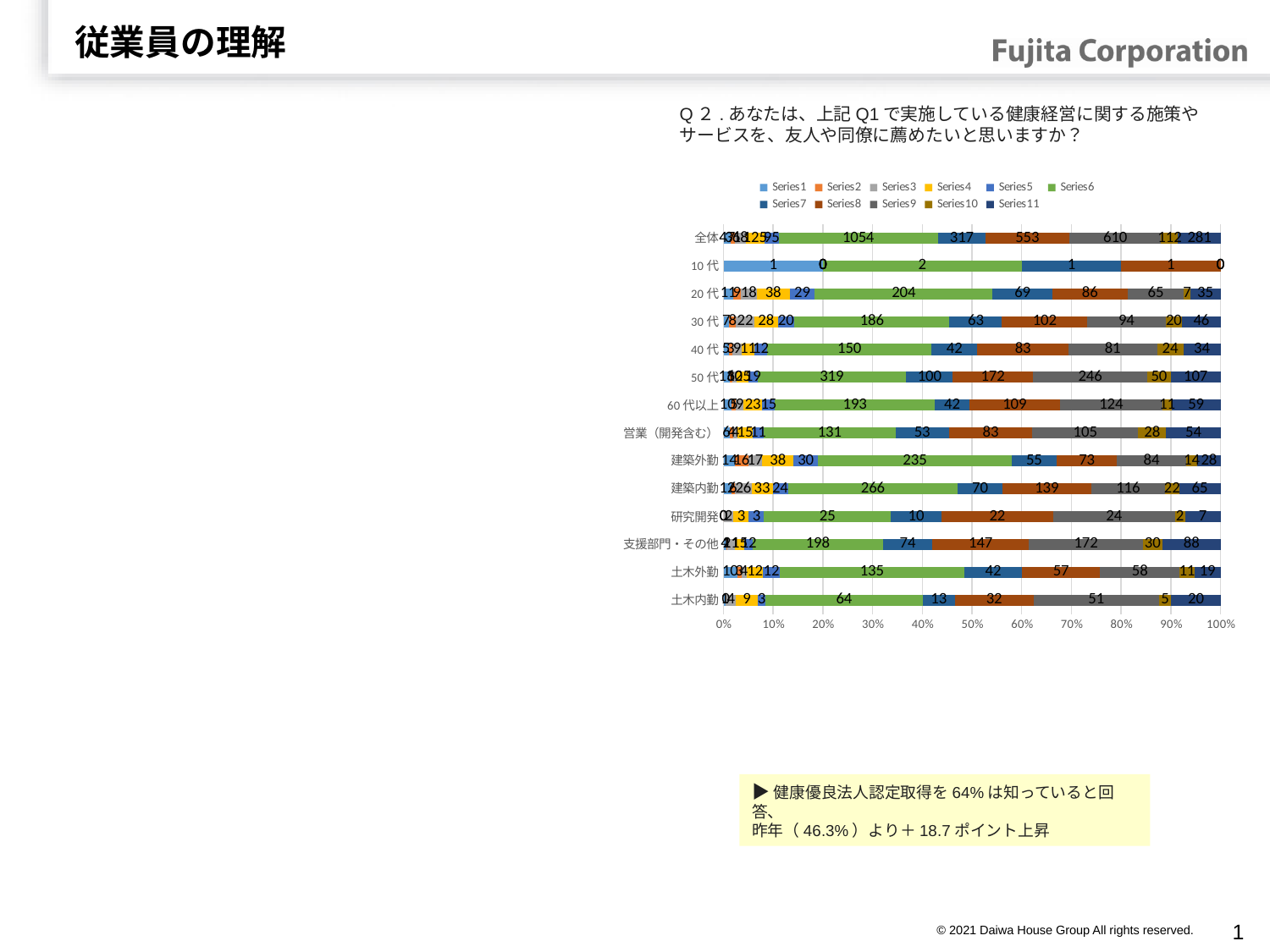

# 従業員の理解
Q２.あなたは、上記Q1で実施している健康経営に関する施策やサービスを、友人や同僚に薦めたいと思いますか？

### Chart

| Category |  |  |  |  |  |  |  |  |  |  |  |
|---|---|---|---|---|---|---|---|---|---|---|---|
| 土木内勤 | 1.0 | 0.0 | 4.0 | 9.0 | 3.0 | 64.0 | 13.0 | 32.0 | 51.0 | 5.0 | 20.0 |
| 土木外勤 | 10.0 | 3.0 | 4.0 | 12.0 | 12.0 | 135.0 | 42.0 | 57.0 | 58.0 | 11.0 | 19.0 |
| 支援部門・その他 | 4.0 | 2.0 | 11.0 | 15.0 | 12.0 | 198.0 | 74.0 | 147.0 | 172.0 | 30.0 | 88.0 |
| 研究開発 | 0.0 | 0.0 | 2.0 | 3.0 | 3.0 | 25.0 | 10.0 | 22.0 | 24.0 | 2.0 | 7.0 |
| 建築内勤 | 12.0 | 6.0 | 26.0 | 33.0 | 24.0 | 266.0 | 70.0 | 139.0 | 116.0 | 22.0 | 65.0 |
| 建築外勤 | 14.0 | 16.0 | 17.0 | 38.0 | 30.0 | 235.0 | 55.0 | 73.0 | 84.0 | 14.0 | 28.0 |
| 営業（開発含む） | 6.0 | 4.0 | 4.0 | 15.0 | 11.0 | 131.0 | 53.0 | 83.0 | 105.0 | 28.0 | 54.0 |
| 60代以上 | 10.0 | 5.0 | 9.0 | 23.0 | 15.0 | 193.0 | 42.0 | 109.0 | 124.0 | 11.0 | 59.0 |
| 50代 | 13.0 | 6.0 | 10.0 | 25.0 | 19.0 | 319.0 | 100.0 | 172.0 | 246.0 | 50.0 | 107.0 |
| 40代 | 5.0 | 3.0 | 9.0 | 11.0 | 12.0 | 150.0 | 42.0 | 83.0 | 81.0 | 24.0 | 34.0 |
| 30代 | 7.0 | 8.0 | 22.0 | 28.0 | 20.0 | 186.0 | 63.0 | 102.0 | 94.0 | 20.0 | 46.0 |
| 20代 | 11.0 | 9.0 | 18.0 | 38.0 | 29.0 | 204.0 | 69.0 | 86.0 | 65.0 | 7.0 | 35.0 |
| 10代 | 1.0 | 0.0 | 0.0 | 0.0 | 0.0 | 2.0 | 1.0 | 1.0 | 0.0 | 0.0 | 0.0 |
| 全体 | 47.0 | 31.0 | 68.0 | 125.0 | 95.0 | 1054.0 | 317.0 | 553.0 | 610.0 | 112.0 | 281.0 |
83.9
16.1
11.8
▶健康優良法人認定取得を64%は知っていると回答、
昨年（46.3%）より＋18.7ポイント上昇
© 2021 Daiwa House Group All rights reserved.
1